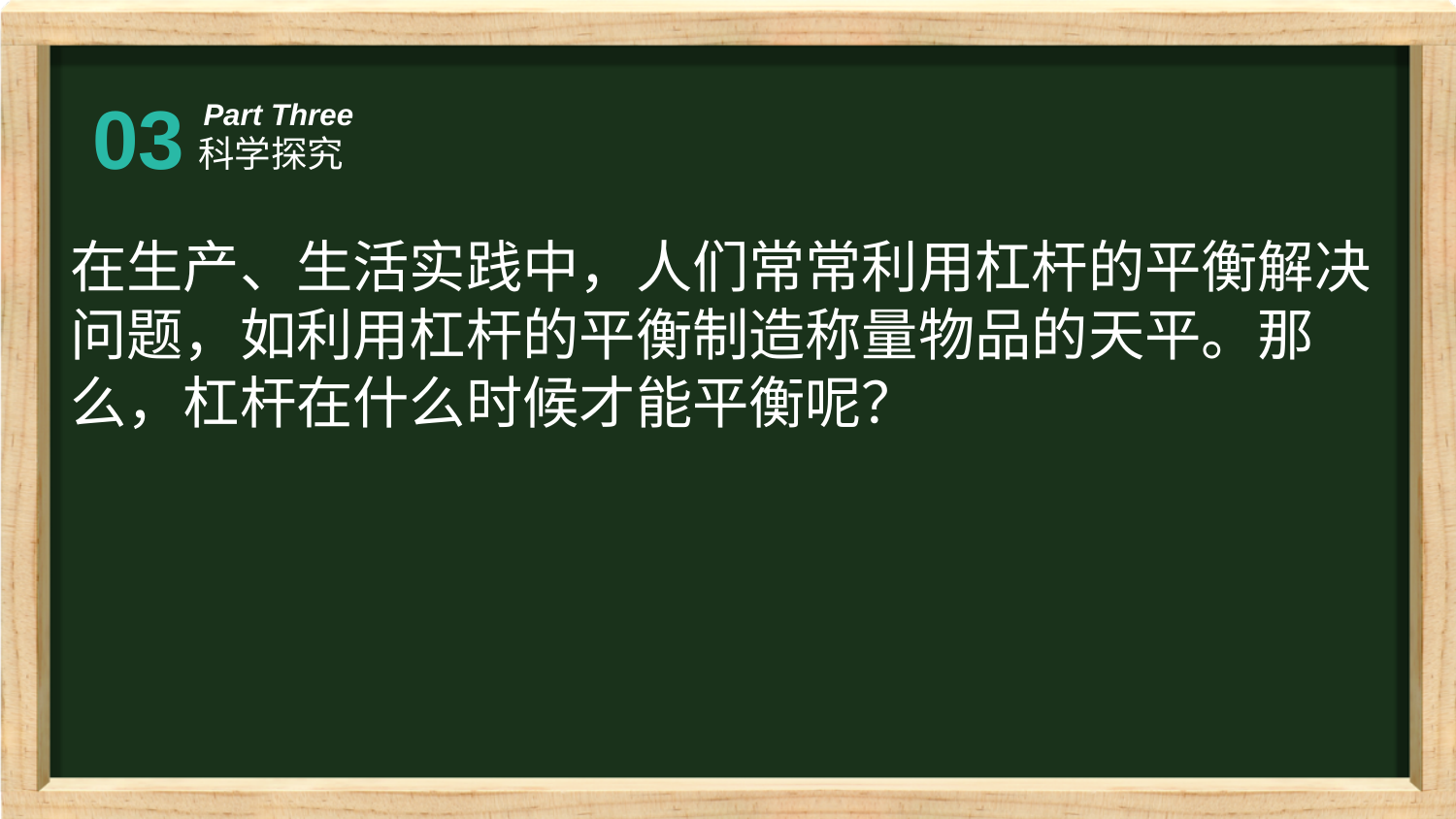

03
Part Three
科学探究
在生产、生活实践中，人们常常利用杠杆的平衡解决问题，如利用杠杆的平衡制造称量物品的天平。那么，杠杆在什么时候才能平衡呢？